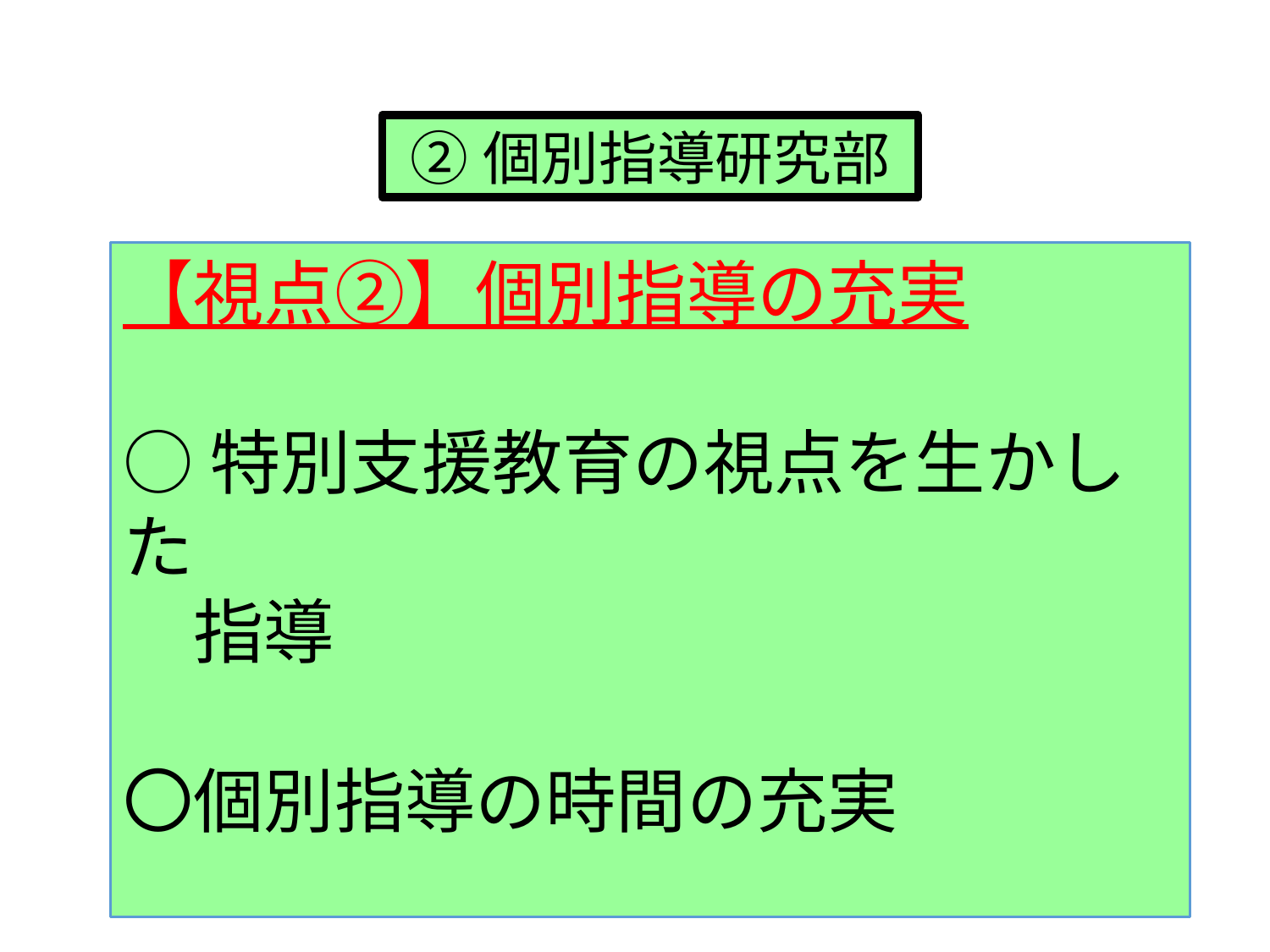

②個別指導研究部
【視点②】個別指導の充実

○特別支援教育の視点を生かした
　指導

〇個別指導の時間の充実

11